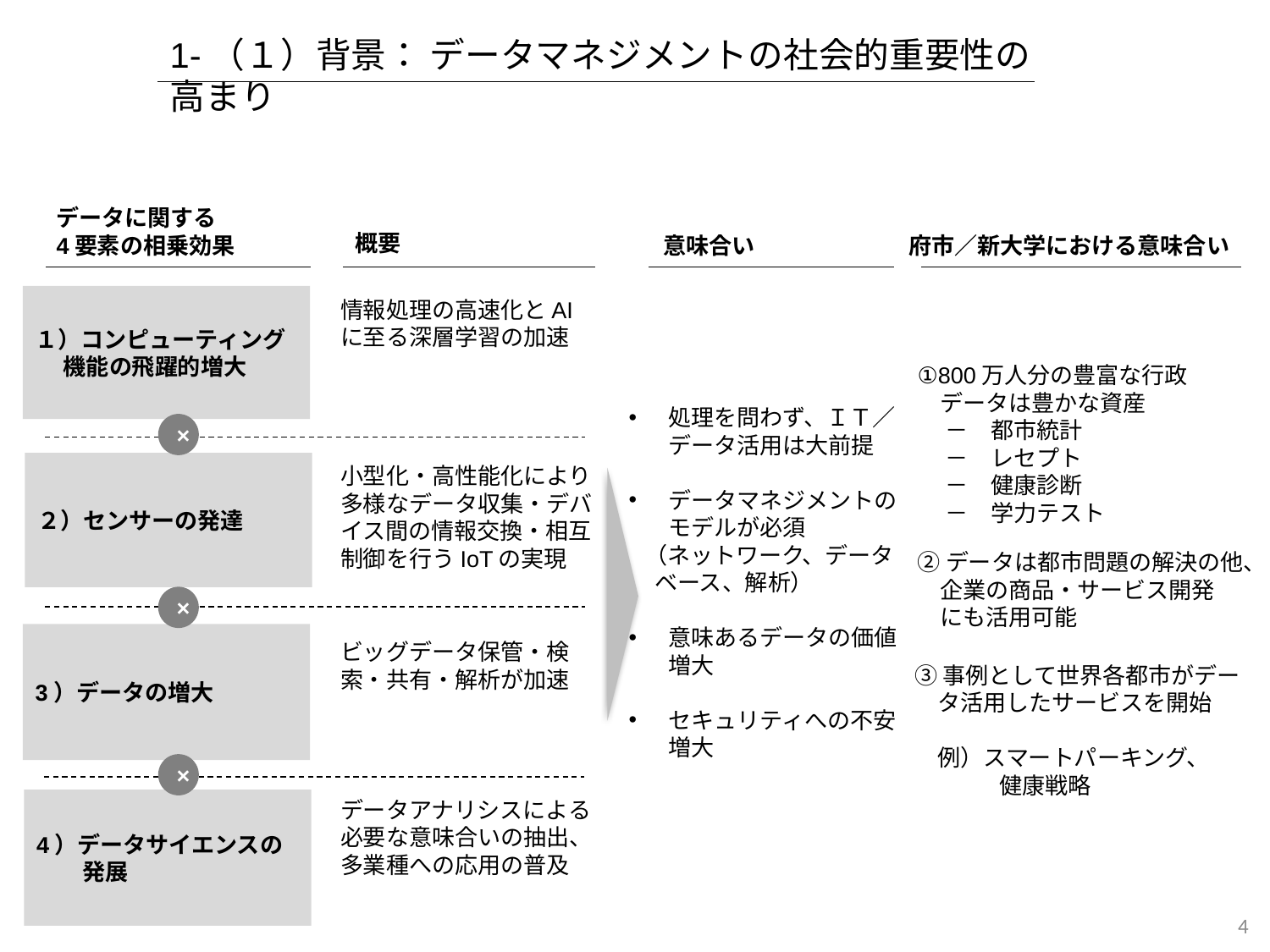

1-（１）背景： データマネジメントの社会的重要性の高まり
データに関する
4要素の相乗効果
概要
意味合い
府市／新大学における意味合い
１）コンピューティング
　 機能の飛躍的増大
情報処理の高速化とAIに至る深層学習の加速
①800万人分の豊富な行政
　データは豊かな資産
　 －　都市統計
　 －　レセプト
　 －　健康診断
　 －　学力テスト
処理を問わず、ＩＴ／データ活用は大前提

データマネジメントのモデルが必須
  （ネットワーク、データ
    ベース、解析）

意味あるデータの価値増大

セキュリティへの不安増大
×
２）センサーの発達
小型化・高性能化により多様なデータ収集・デバイス間の情報交換・相互制御を行うIoTの実現
②データは都市問題の解決の他、
　企業の商品・サービス開発
　にも活用可能

×
3）データの増大
ビッグデータ保管・検索・共有・解析が加速
③事例として世界各都市がデー
　タ活用したサービスを開始

　例）スマートパーキング、
 　　　 健康戦略
×
4）データサイエンスの
　　発展
データアナリシスによる必要な意味合いの抽出、多業種への応用の普及
4